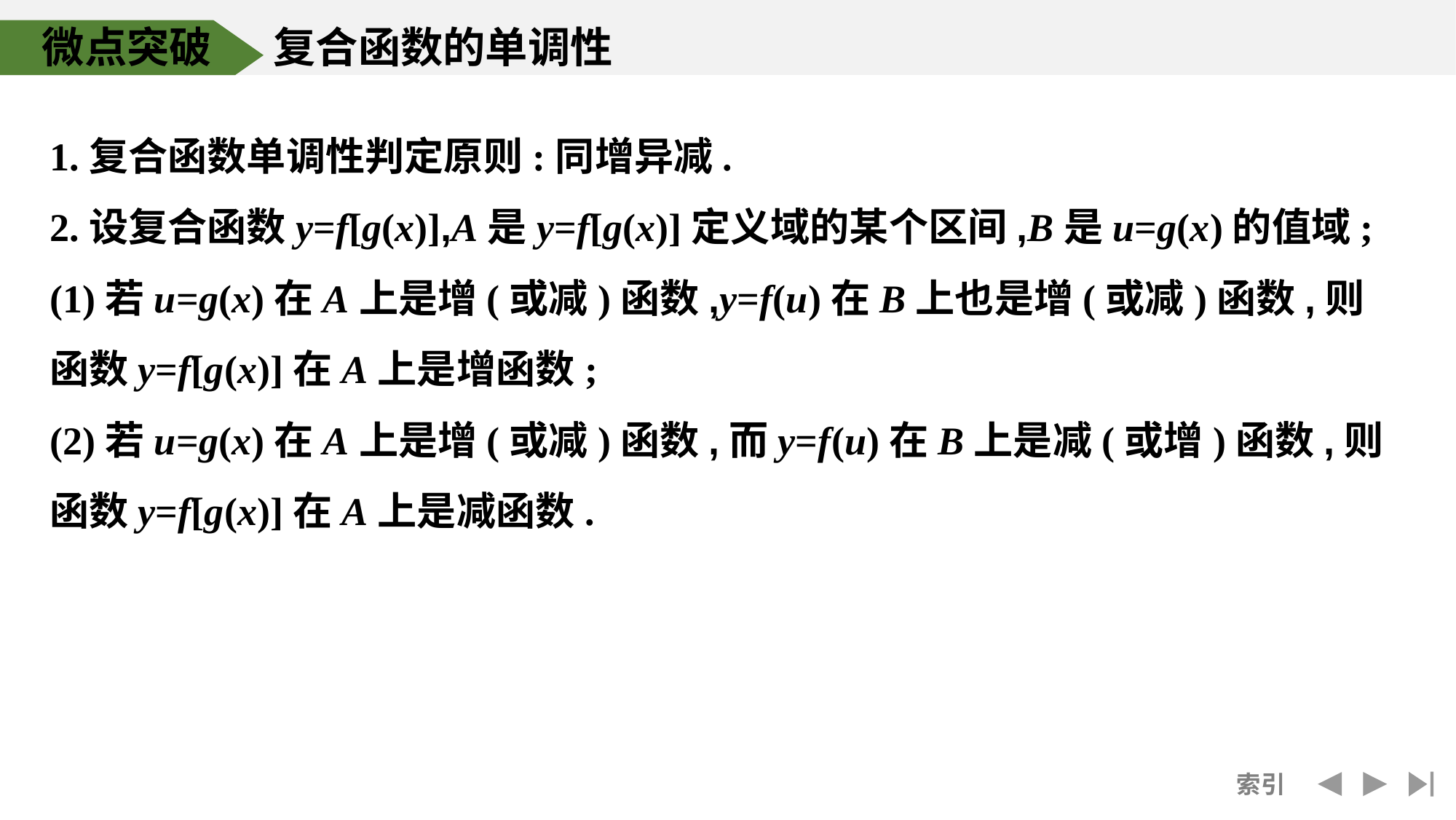

微点突破　  复合函数的单调性
1.复合函数单调性判定原则:同增异减.
2.设复合函数y=f[g(x)],A是y=f[g(x)]定义域的某个区间,B是u=g(x)的值域;
(1)若u=g(x)在A上是增(或减)函数,y=f(u)在B上也是增(或减)函数,则函数y=f[g(x)]在A上是增函数;
(2)若u=g(x)在A上是增(或减)函数,而y=f(u)在B上是减(或增)函数,则函数y=f[g(x)]在A上是减函数.